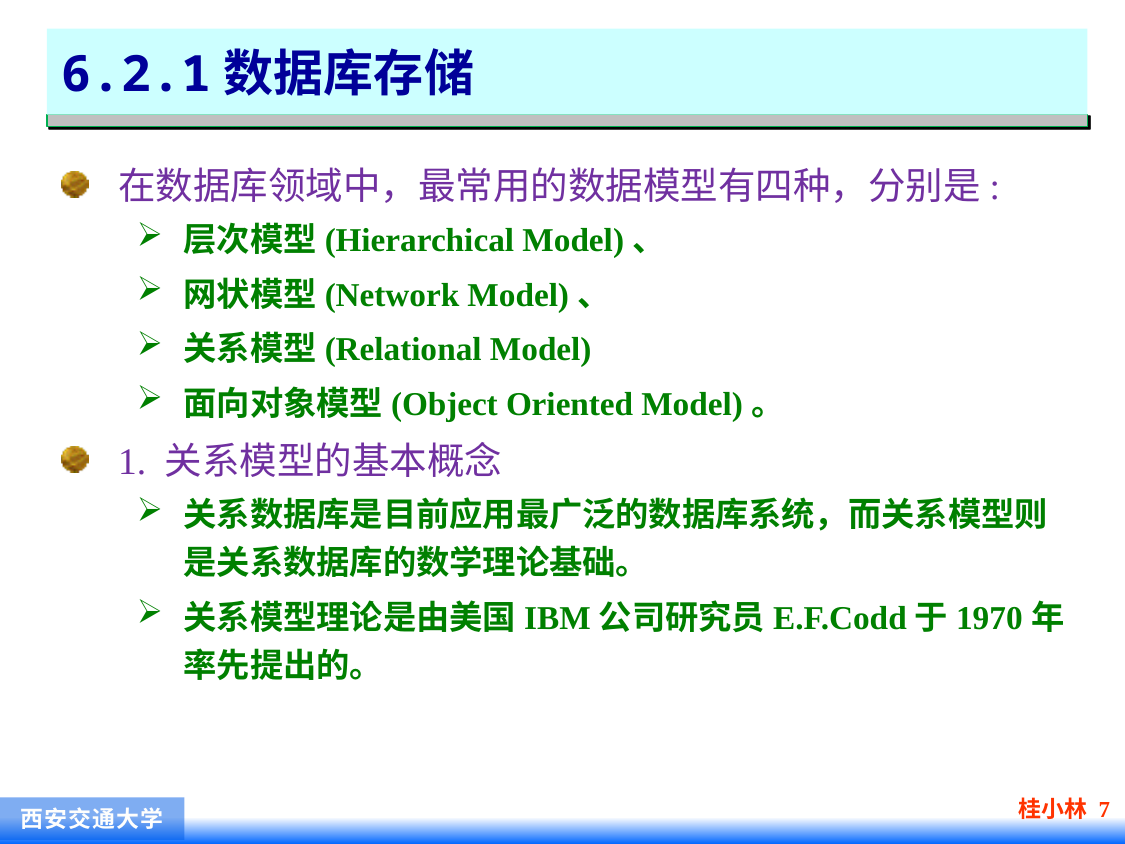

# 6.2.1数据库存储
在数据库领域中，最常用的数据模型有四种，分别是:
层次模型(Hierarchical Model)、
网状模型(Network Model)、
关系模型(Relational Model)
面向对象模型(Object Oriented Model)。
1. 关系模型的基本概念
关系数据库是目前应用最广泛的数据库系统，而关系模型则是关系数据库的数学理论基础。
关系模型理论是由美国IBM公司研究员E.F.Codd于1970年率先提出的。
桂小林 7